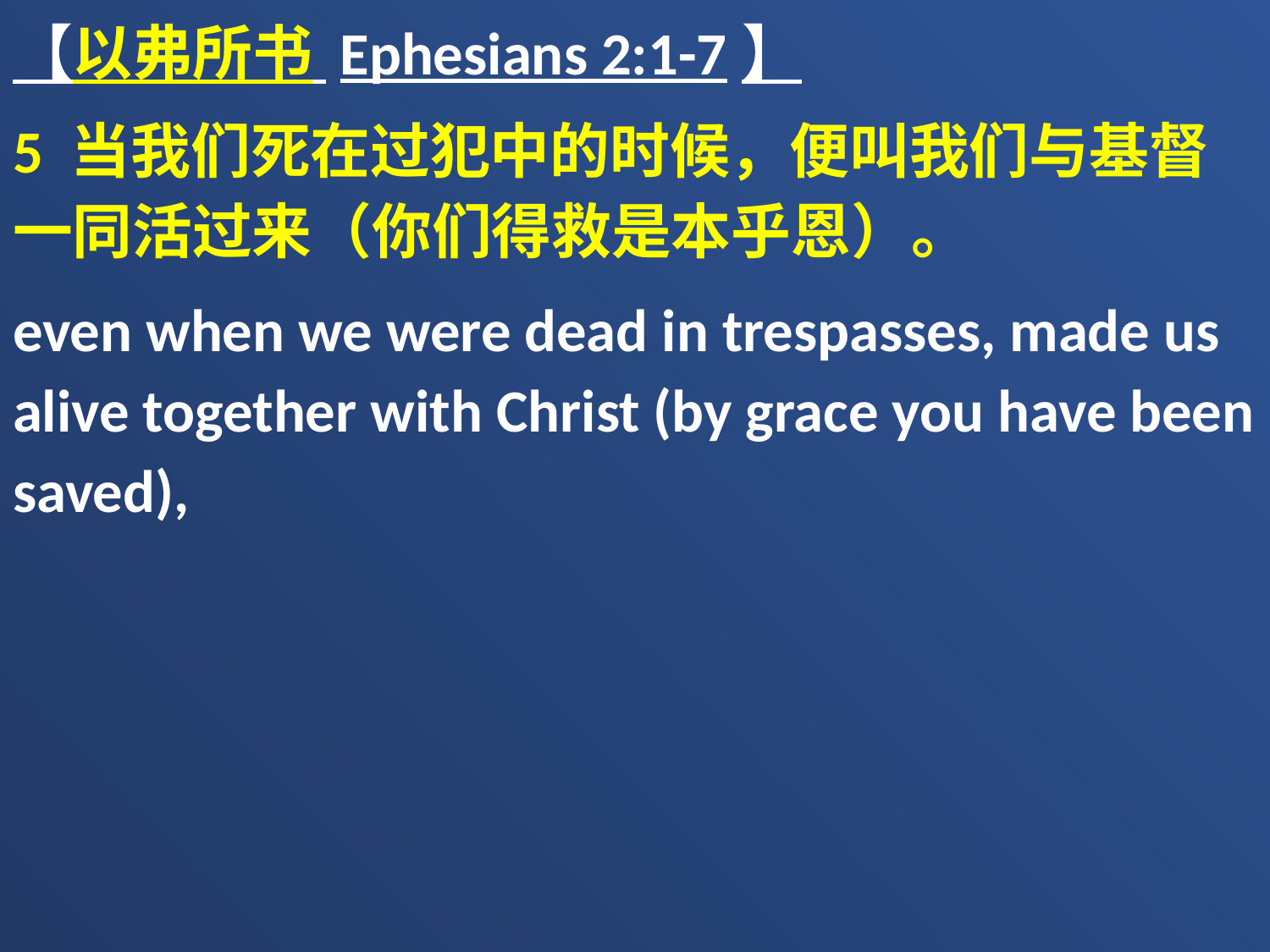

【以弗所书 Ephesians 2:1-7】
5 当我们死在过犯中的时候，便叫我们与基督一同活过来（你们得救是本乎恩）。
even when we were dead in trespasses, made us alive together with Christ (by grace you have been saved),